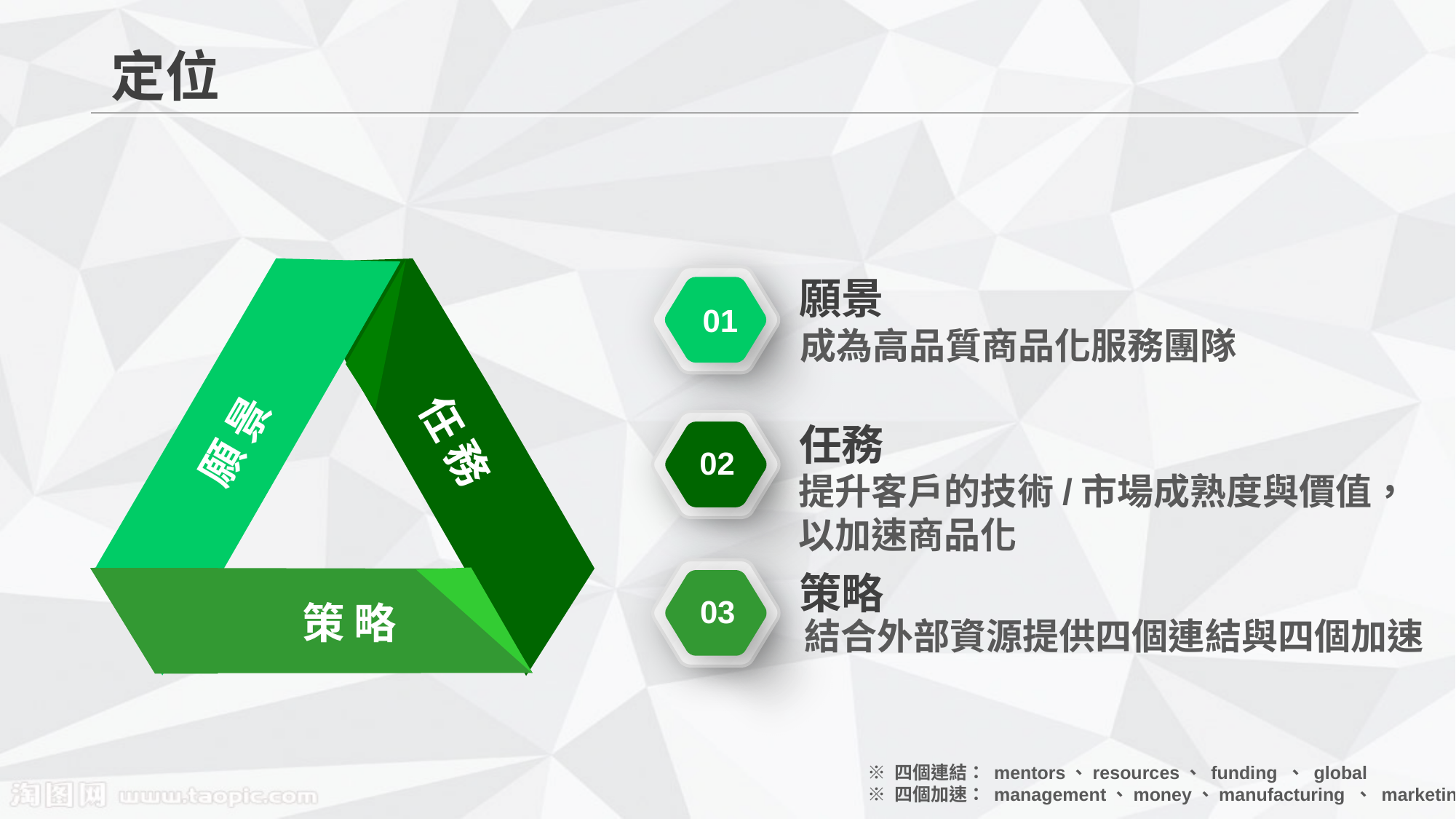

定位

願景
01

願 景
任 務
任務
02

策略
03
策 略
成為高品質商品化服務團隊
提升客戶的技術/市場成熟度與價值，
以加速商品化
結合外部資源提供四個連結與四個加速
※ 四個連結： mentors、resources、 funding 、 global
※ 四個加速： management、money、manufacturing 、 marketing